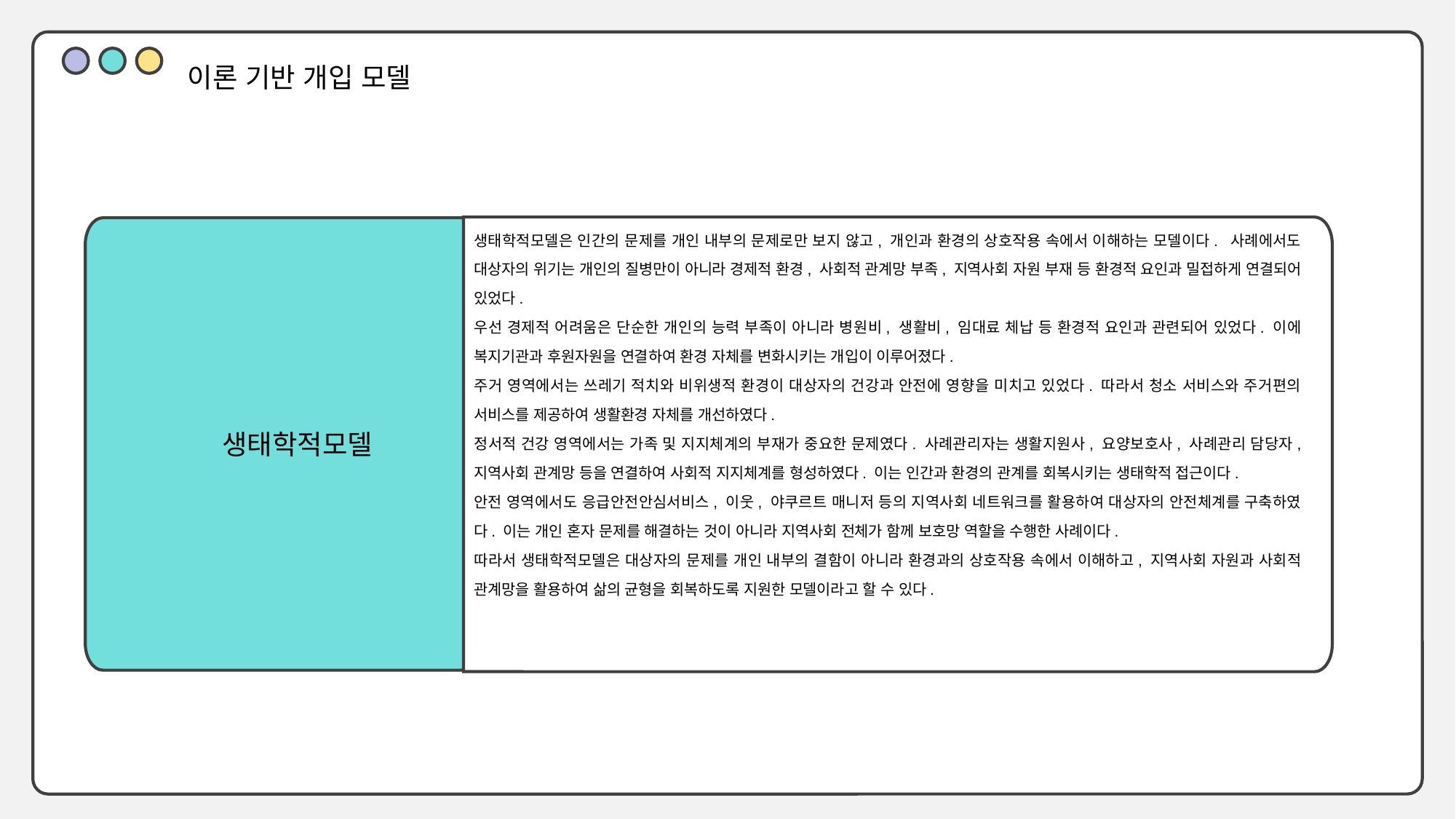

이론 기반 개입 모델

생태학적모델은 인간의 문제를 개인 내부의 문제로만 보지 않고, 개인과 환경의 상호작용 속에서 이해하는 모델이다.  사례에서도 대상자의 위기는 개인의 질병만이 아니라 경제적 환경, 사회적 관계망 부족, 지역사회 자원 부재 등 환경적 요인과 밀접하게 연결되어 있었다.
우선 경제적 어려움은 단순한 개인의 능력 부족이 아니라 병원비, 생활비, 임대료 체납 등 환경적 요인과 관련되어 있었다. 이에 복지기관과 후원자원을 연결하여 환경 자체를 변화시키는 개입이 이루어졌다.
주거 영역에서는 쓰레기 적치와 비위생적 환경이 대상자의 건강과 안전에 영향을 미치고 있었다. 따라서 청소 서비스와 주거편의 서비스를 제공하여 생활환경 자체를 개선하였다.
정서적 건강 영역에서는 가족 및 지지체계의 부재가 중요한 문제였다. 사례관리자는 생활지원사, 요양보호사, 사례관리 담당자, 지역사회 관계망 등을 연결하여 사회적 지지체계를 형성하였다. 이는 인간과 환경의 관계를 회복시키는 생태학적 접근이다.
안전 영역에서도 응급안전안심서비스, 이웃, 야쿠르트 매니저 등의 지역사회 네트워크를 활용하여 대상자의 안전체계를 구축하였다. 이는 개인 혼자 문제를 해결하는 것이 아니라 지역사회 전체가 함께 보호망 역할을 수행한 사례이다.
따라서 생태학적모델은 대상자의 문제를 개인 내부의 결함이 아니라 환경과의 상호작용 속에서 이해하고, 지역사회 자원과 사회적 관계망을 활용하여 삶의 균형을 회복하도록 지원한 모델이라고 할 수 있다.

생태학적모델